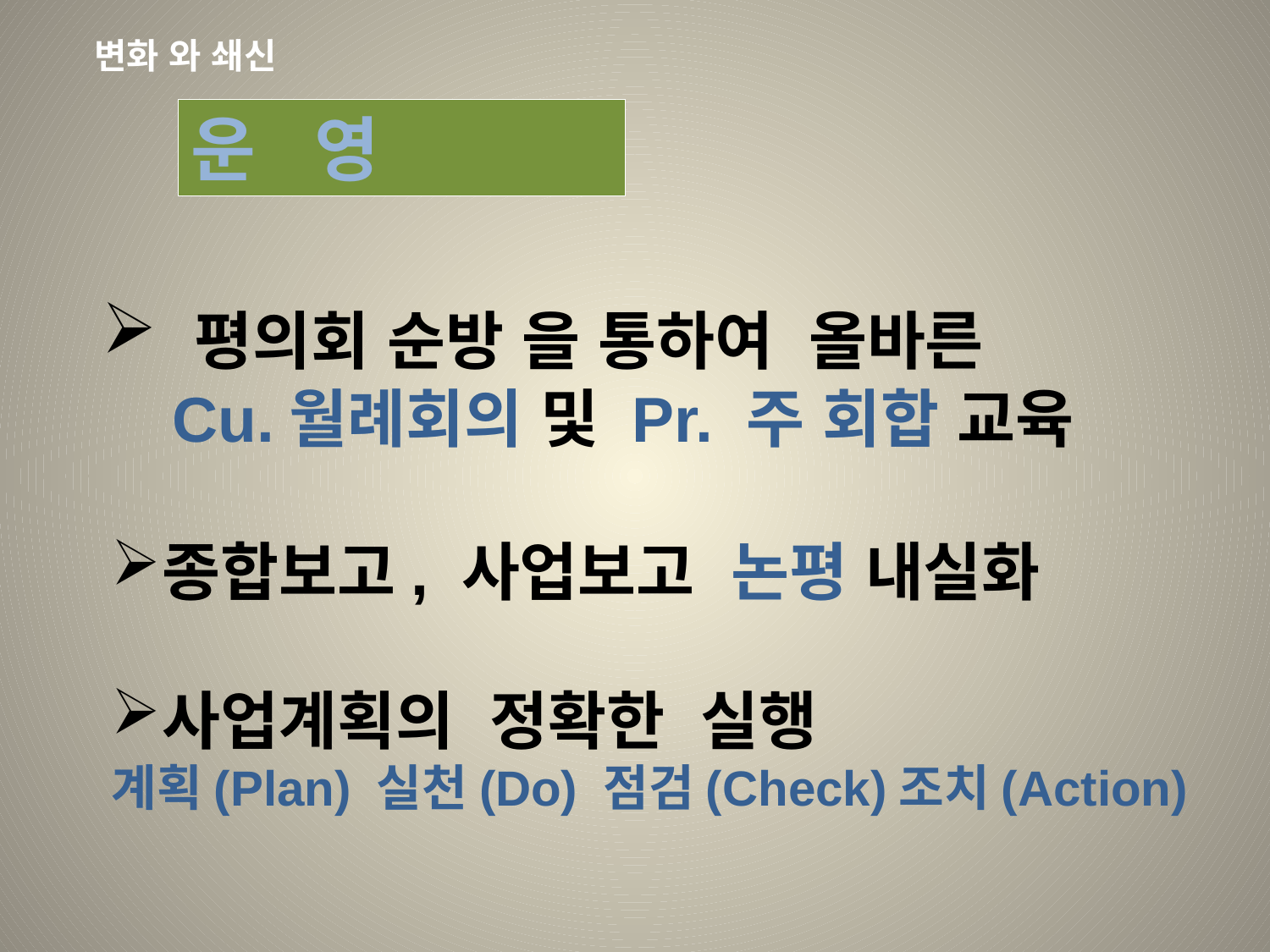

# 변화 와 쇄신
운   영
 평의회 순방 을 통하여  올바른
    Cu.월례회의 및 Pr. 주 회합 교육
종합보고, 사업보고  논평 내실화
사업계획의  정확한  실행
계획(Plan) 실천(Do) 점검(Check)조치(Action)